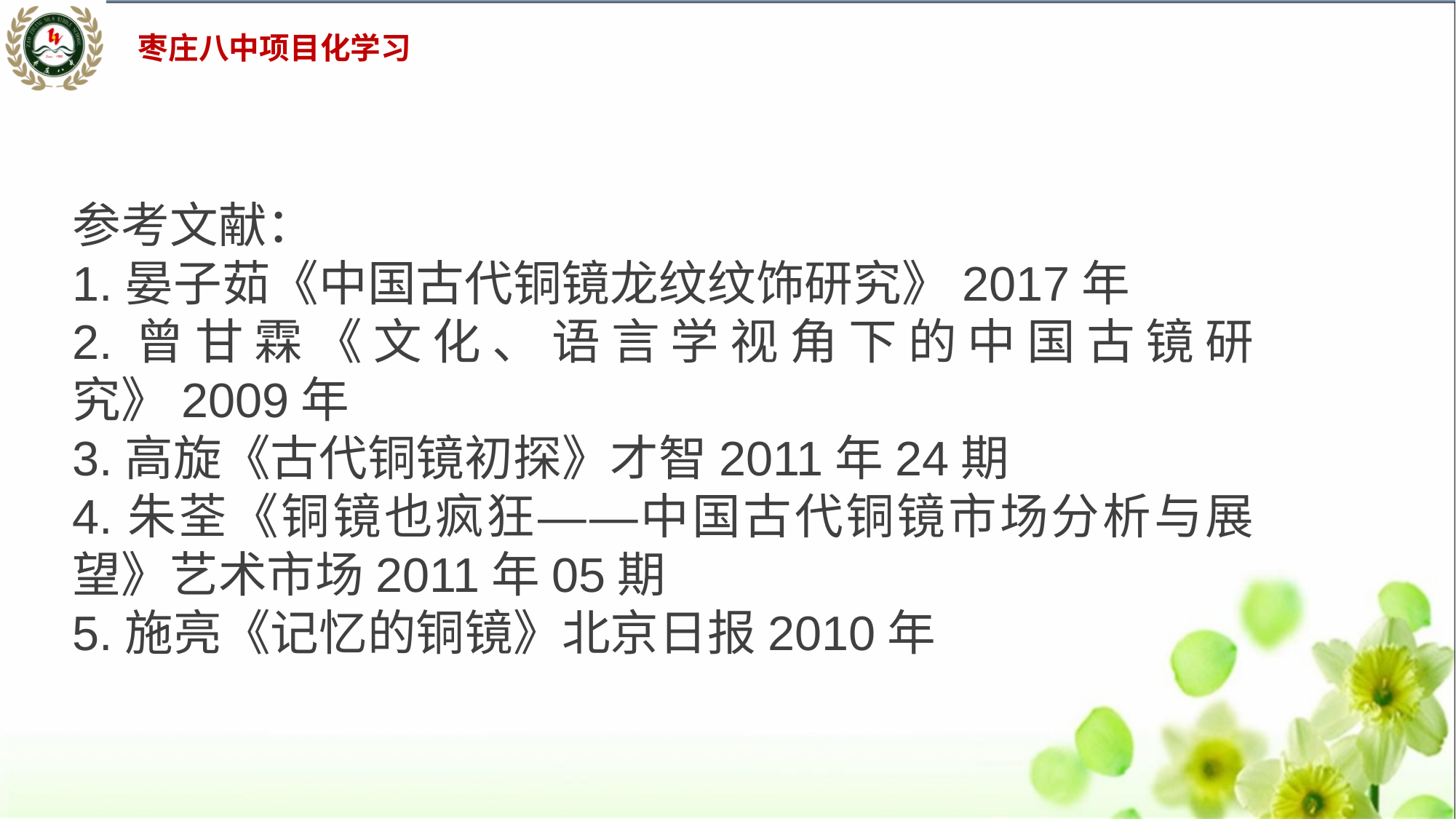

参考文献：
1.晏子茹《中国古代铜镜龙纹纹饰研究》2017年
2.曾甘霖《文化、语言学视角下的中国古镜研究》2009年
3.高旋《古代铜镜初探》才智2011年24期
4.朱荃《铜镜也疯狂——中国古代铜镜市场分析与展望》艺术市场2011年05期
5.施亮《记忆的铜镜》北京日报2010年